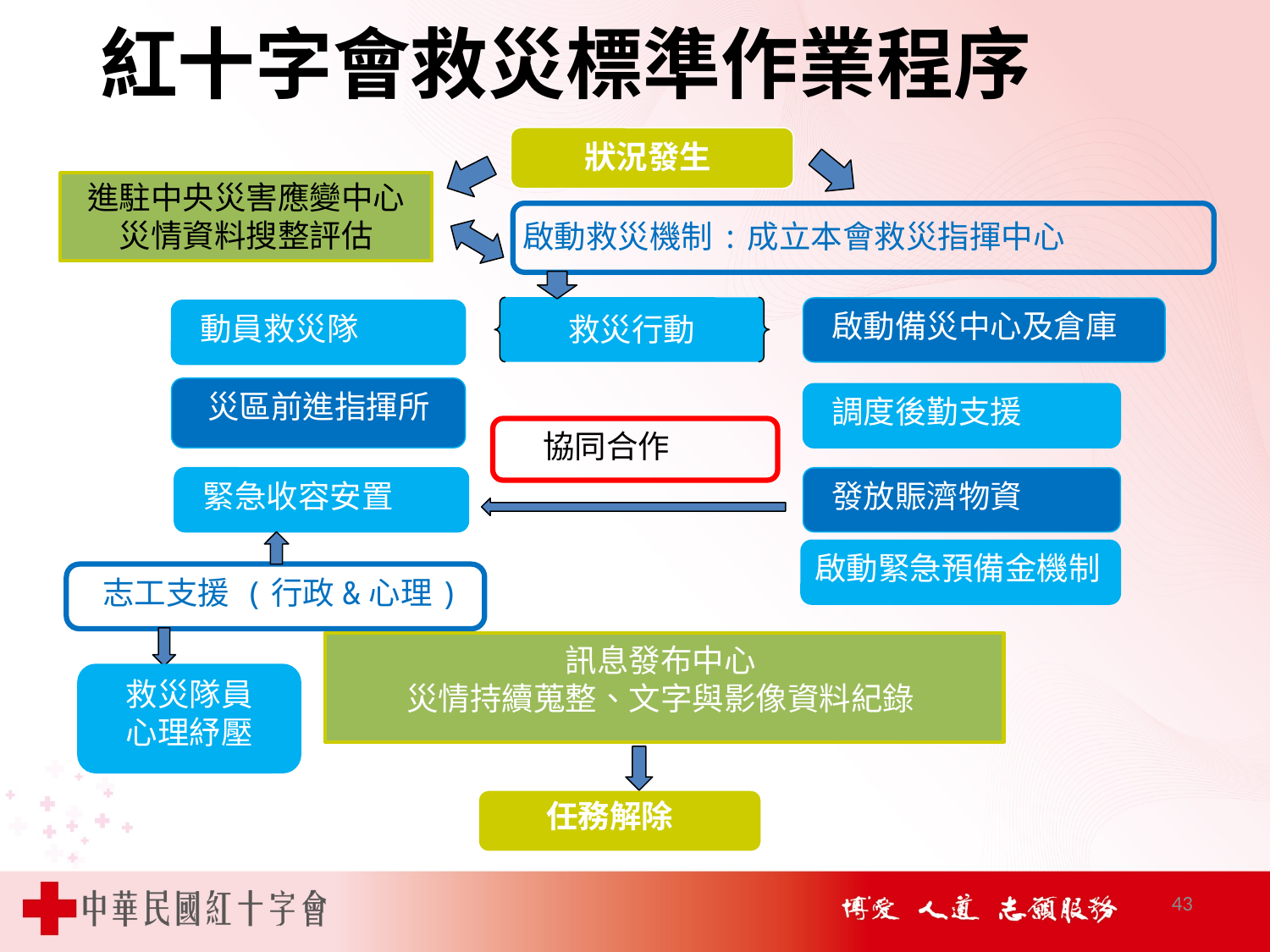

紅十字會救災標準作業程序

 狀況發生

進駐中央災害應變中心
災情資料搜整評估

救災行動
 啟動備災中心及倉庫
 動員救災隊
  災區前進指揮所
 調度後勤支援
    協同合作
 緊急收容安置
 發放賑濟物資

啟動緊急預備金機制
  志工支援 (行政&心理)

訊息發布中心
災情持續蒐整、文字與影像資料紀錄

救災隊員
心理紓壓

 任務解除
啟動救災機制:成立本會救災指揮中心

43